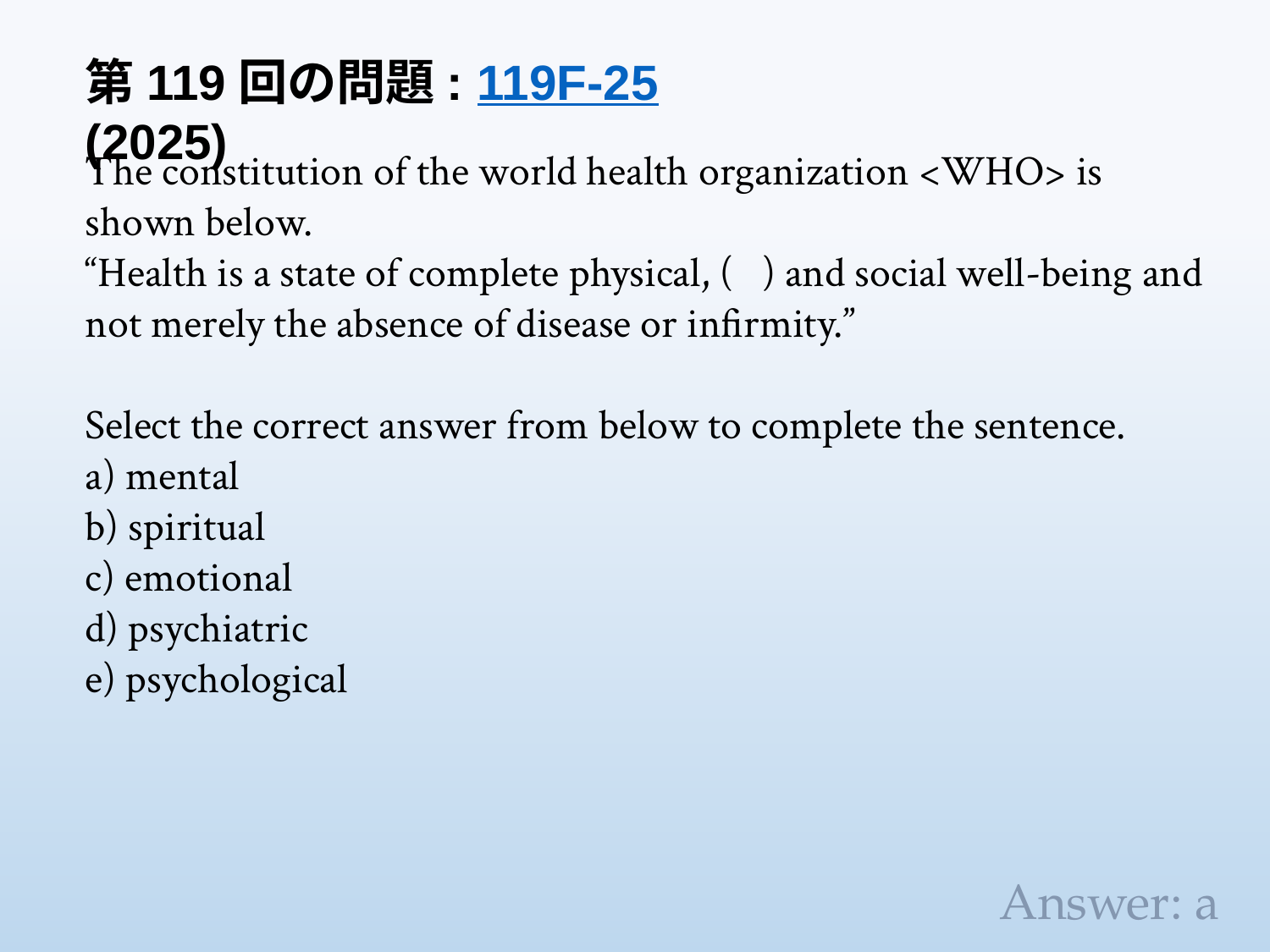

第119回の問題: 119F-25 (2025)
The constitution of the world health organization <WHO> is shown below.
“Health is a state of complete physical, (   ) and social well-being and not merely the absence of disease or infirmity.”

Select the correct answer from below to complete the sentence.
a) mental
b) spiritual
c) emotional
d) psychiatric
e) psychological
Answer: a